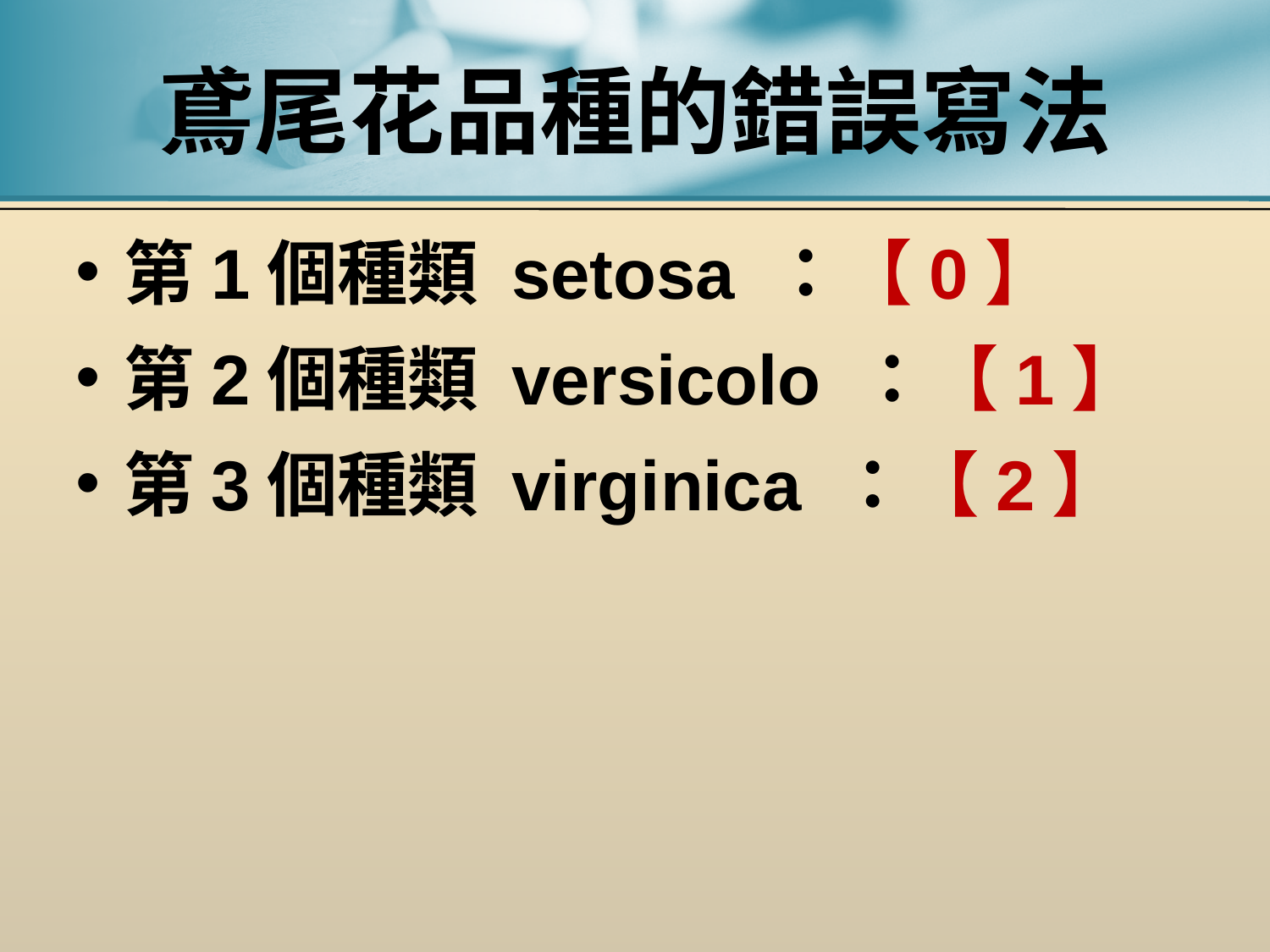

# 鳶尾花品種的錯誤寫法
第1個種類 setosa ：【0】
第2個種類 versicolo ：【1】
第3個種類 virginica ：【2】